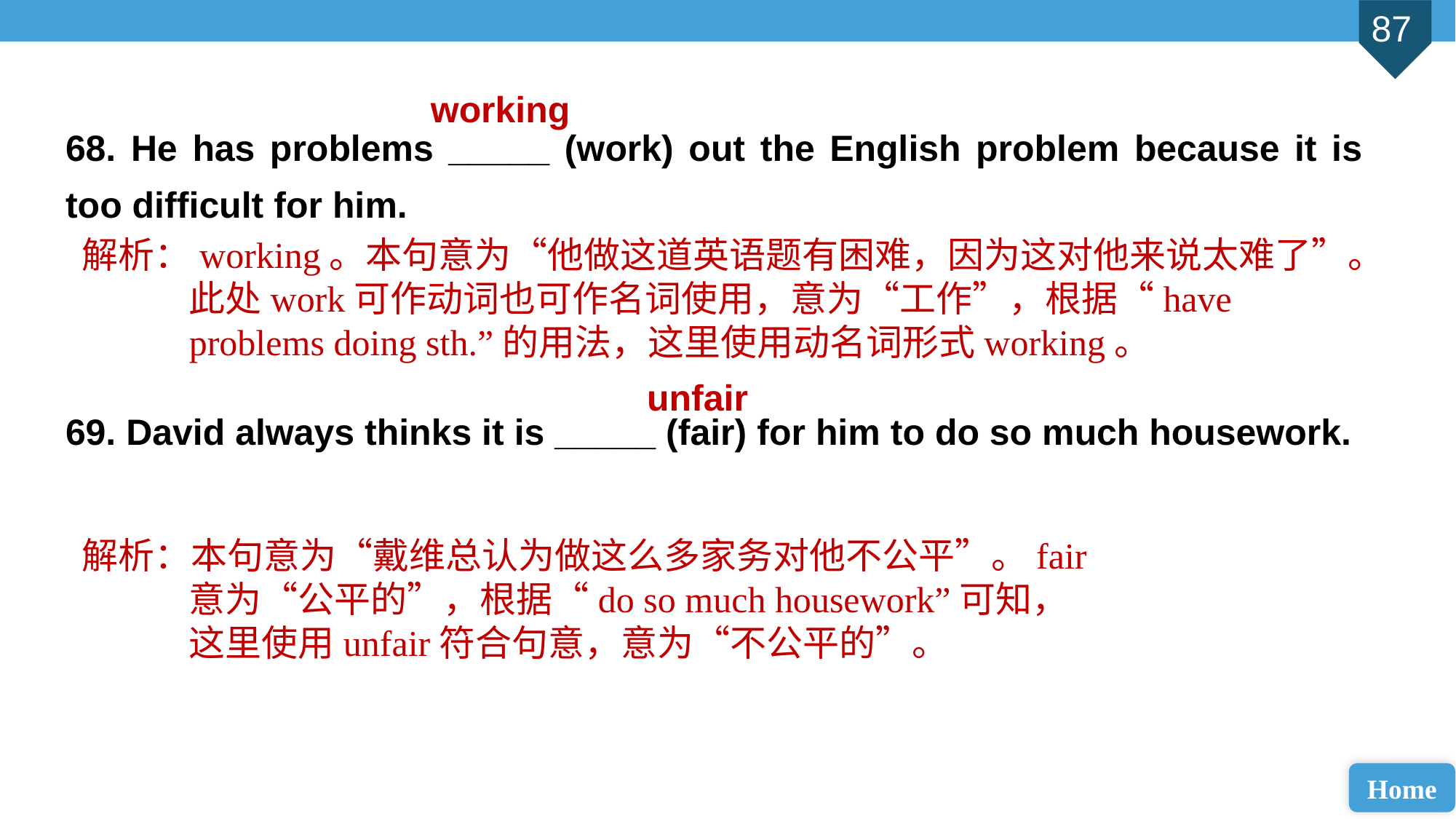

working
68. He has problems _____ (work) out the English problem because it is too difficult for him.

69. David always thinks it is _____ (fair) for him to do so much housework.
解析：working。本句意为“他做这道英语题有困难，因为这对他来说太难了”。此处work可作动词也可作名词使用，意为“工作”，根据“have problems doing sth.”的用法，这里使用动名词形式working。
unfair
解析：本句意为“戴维总认为做这么多家务对他不公平”。fair意为“公平的”，根据“do so much housework”可知，这里使用unfair符合句意，意为“不公平的”。